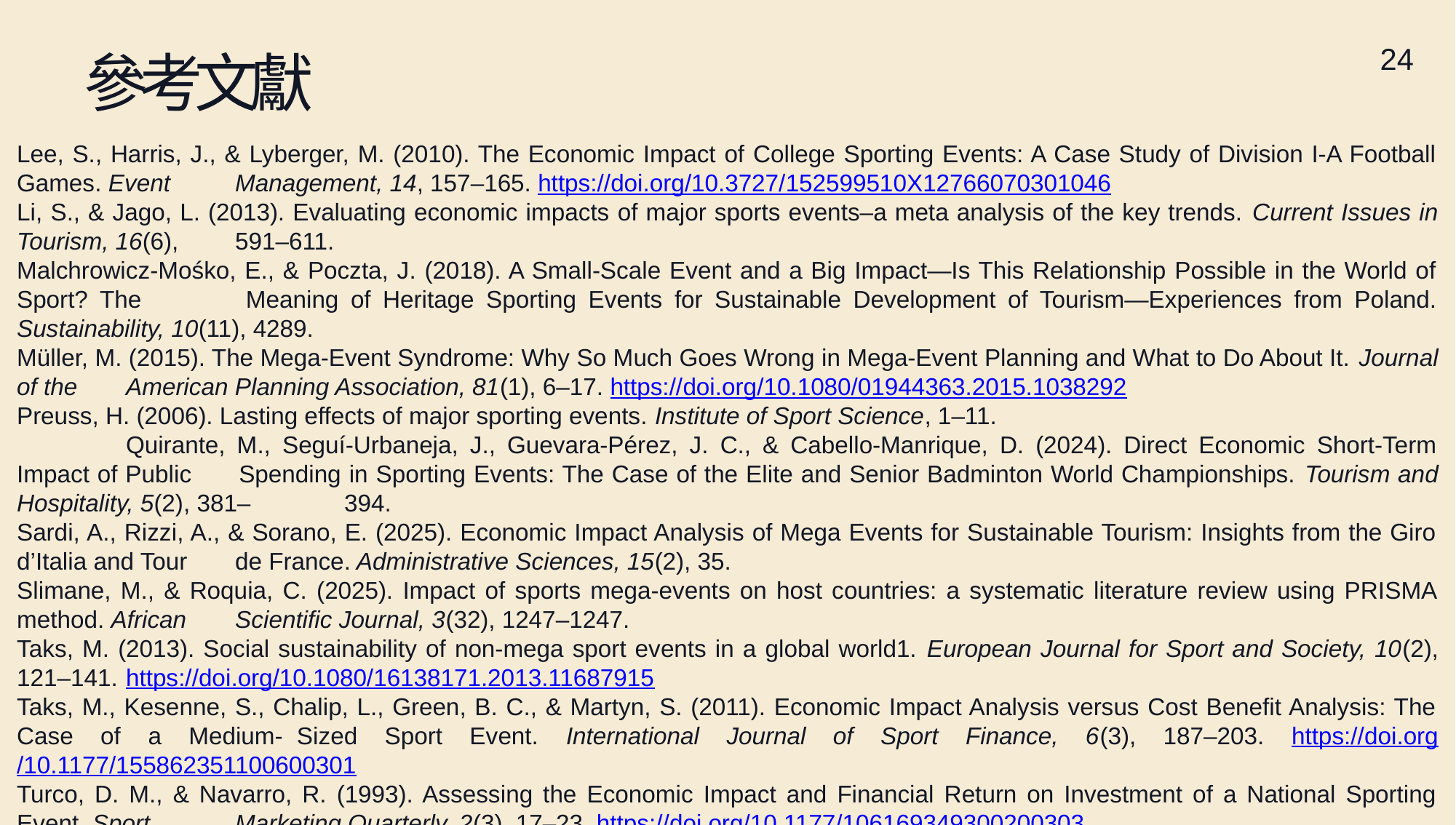

24
參考文獻
Lee, S., Harris, J., & Lyberger, M. (2010). The Economic Impact of College Sporting Events: A Case Study of Division I-A Football Games. Event 	Management, 14, 157–165. https://doi.org/10.3727/152599510X12766070301046
Li, S., & Jago, L. (2013). Evaluating economic impacts of major sports events–a meta analysis of the key trends. Current Issues in Tourism, 16(6), 	591–611.
Malchrowicz-Mośko, E., & Poczta, J. (2018). A Small-Scale Event and a Big Impact—Is This Relationship Possible in the World of Sport? The 	Meaning of Heritage Sporting Events for Sustainable Development of Tourism—Experiences from Poland. Sustainability, 10(11), 4289.
Müller, M. (2015). The Mega-Event Syndrome: Why So Much Goes Wrong in Mega-Event Planning and What to Do About It. Journal of the 	American Planning Association, 81(1), 6–17. https://doi.org/10.1080/01944363.2015.1038292
Preuss, H. (2006). Lasting effects of major sporting events. Institute of Sport Science, 1–11.
	Quirante, M., Seguí-Urbaneja, J., Guevara-Pérez, J. C., & Cabello-Manrique, D. (2024). Direct Economic Short-Term Impact of Public 	Spending in Sporting Events: The Case of the Elite and Senior Badminton World Championships. Tourism and Hospitality, 5(2), 381–	394.
Sardi, A., Rizzi, A., & Sorano, E. (2025). Economic Impact Analysis of Mega Events for Sustainable Tourism: Insights from the Giro d’Italia and Tour 	de France. Administrative Sciences, 15(2), 35.
Slimane, M., & Roquia, C. (2025). Impact of sports mega-events on host countries: a systematic literature review using PRISMA method. African 	Scientific Journal, 3(32), 1247–1247.
Taks, M. (2013). Social sustainability of non-mega sport events in a global world1. European Journal for Sport and Society, 10(2), 121–141. 	https://doi.org/10.1080/16138171.2013.11687915
Taks, M., Kesenne, S., Chalip, L., Green, B. C., & Martyn, S. (2011). Economic Impact Analysis versus Cost Benefit Analysis: The Case of a Medium-	Sized Sport Event. International Journal of Sport Finance, 6(3), 187–203. https://doi.org/10.1177/155862351100600301
Turco, D. M., & Navarro, R. (1993). Assessing the Economic Impact and Financial Return on Investment of a National Sporting Event. Sport 	Marketing Quarterly, 2(3), 17–23. https://doi.org/10.1177/106169349300200303